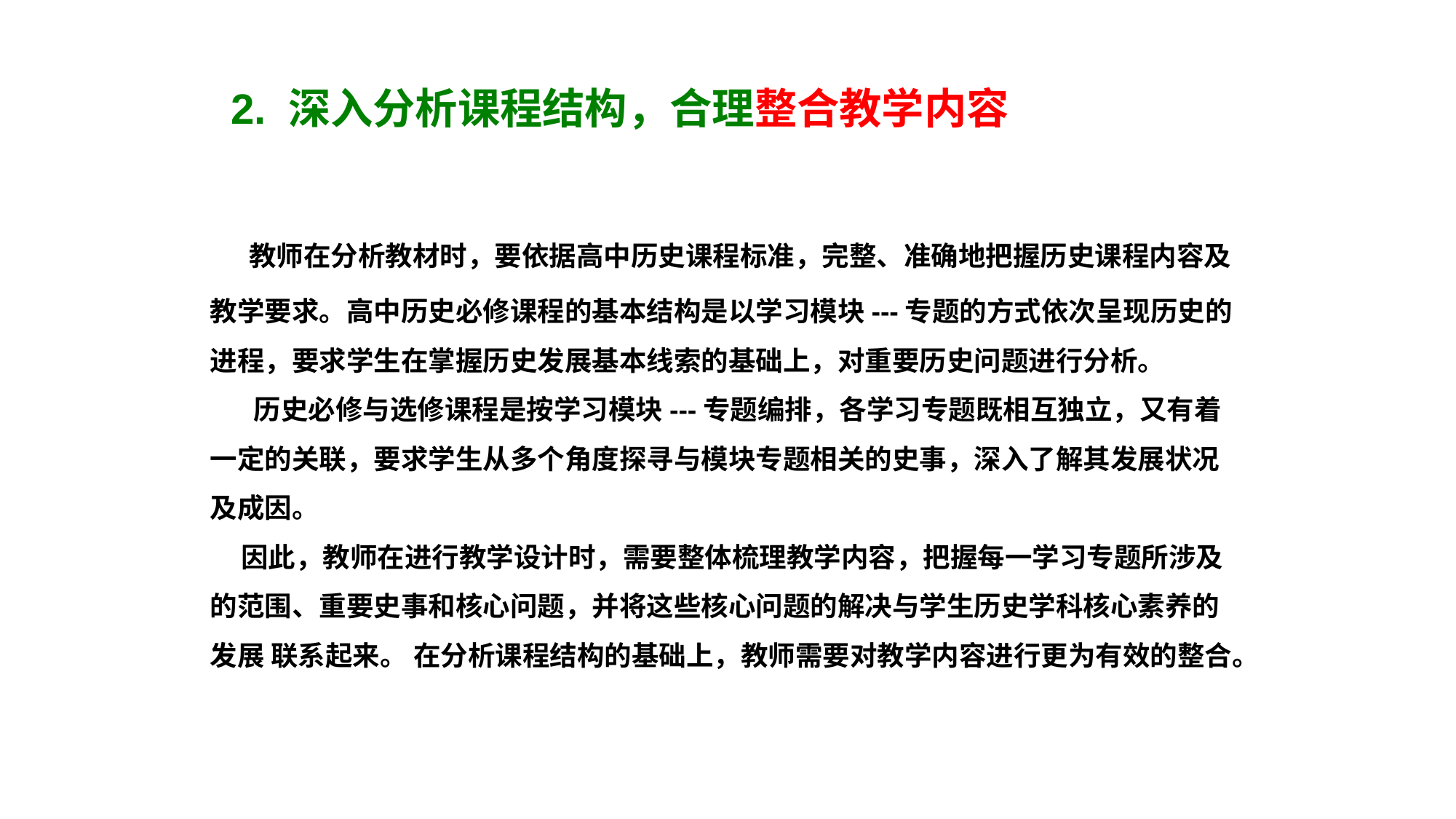

2. 深入分析课程结构，合理整合教学内容
    教师在分析教材时，要依据高中历史课程标准，完整、准确地把握历史课程内容及教学要求。高中历史必修课程的基本结构是以学习模块---专题的方式依次呈现历史的进程，要求学生在掌握历史发展基本线索的基础上，对重要历史问题进行分析。
      历史必修与选修课程是按学习模块---专题编排，各学习专题既相互独立，又有着一定的关联，要求学生从多个角度探寻与模块专题相关的史事，深入了解其发展状况及成因。
    因此，教师在进行教学设计时，需要整体梳理教学内容，把握每一学习专题所涉及的范围、重要史事和核心问题，并将这些核心问题的解决与学生历史学科核心素养的发展 联系起来。 在分析课程结构的基础上，教师需要对教学内容进行更为有效的整合。